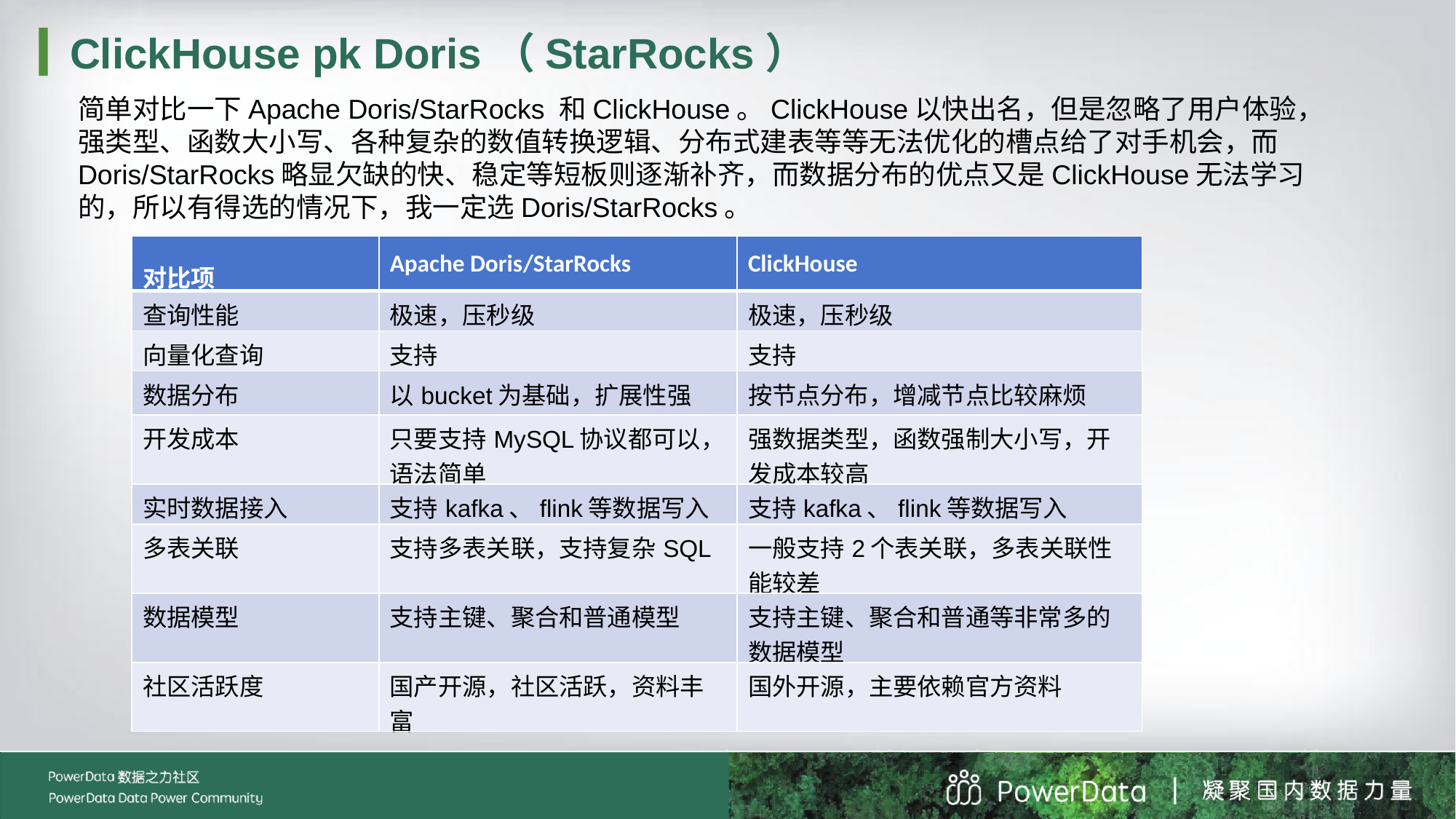

ClickHouse pk Doris（StarRocks）

简单对比一下Apache Doris/StarRocks 和ClickHouse。ClickHouse以快出名，但是忽略了用户体验，强类型、函数大小写、各种复杂的数值转换逻辑、分布式建表等等无法优化的槽点给了对手机会，而Doris/StarRocks略显欠缺的快、稳定等短板则逐渐补齐，而数据分布的优点又是ClickHouse无法学习的，所以有得选的情况下，我一定选Doris/StarRocks。
| 对比项 | Apache Doris/StarRocks | ClickHouse |
| --- | --- | --- |
| 查询性能 | 极速，压秒级 | 极速，压秒级 |
| 向量化查询 | 支持 | 支持 |
| 数据分布 | 以bucket为基础，扩展性强 | 按节点分布，增减节点比较麻烦 |
| 开发成本 | 只要支持MySQL协议都可以，语法简单 | 强数据类型，函数强制大小写，开发成本较高 |
| 实时数据接入 | 支持kafka、flink等数据写入 | 支持kafka、flink等数据写入 |
| 多表关联 | 支持多表关联，支持复杂SQL | 一般支持2个表关联，多表关联性能较差 |
| 数据模型 | 支持主键、聚合和普通模型 | 支持主键、聚合和普通等非常多的 数据模型 |
| 社区活跃度 | 国产开源，社区活跃，资料丰富 | 国外开源，主要依赖官方资料 |